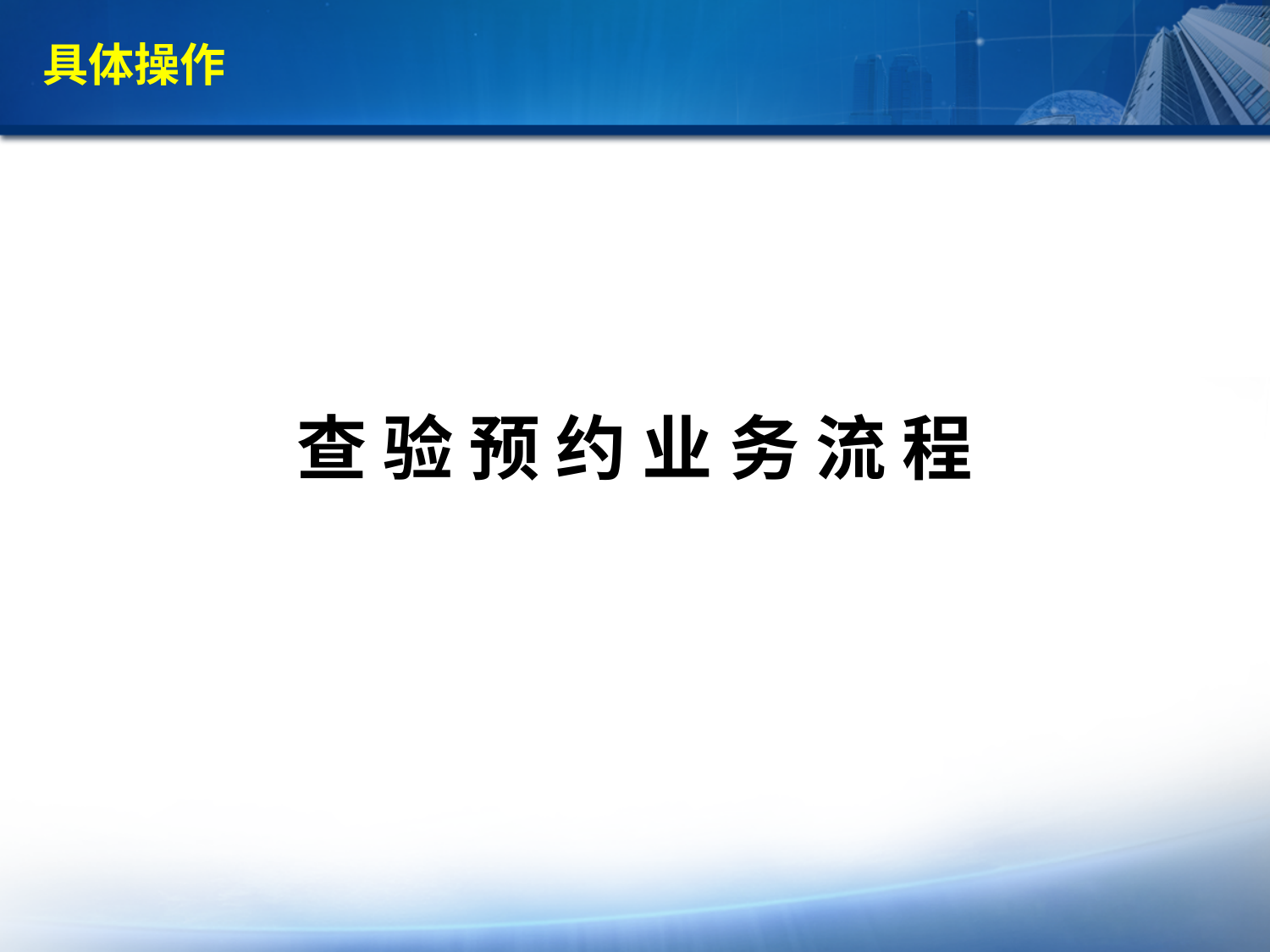

具体操作
查 验 预 约 业 务 流 程